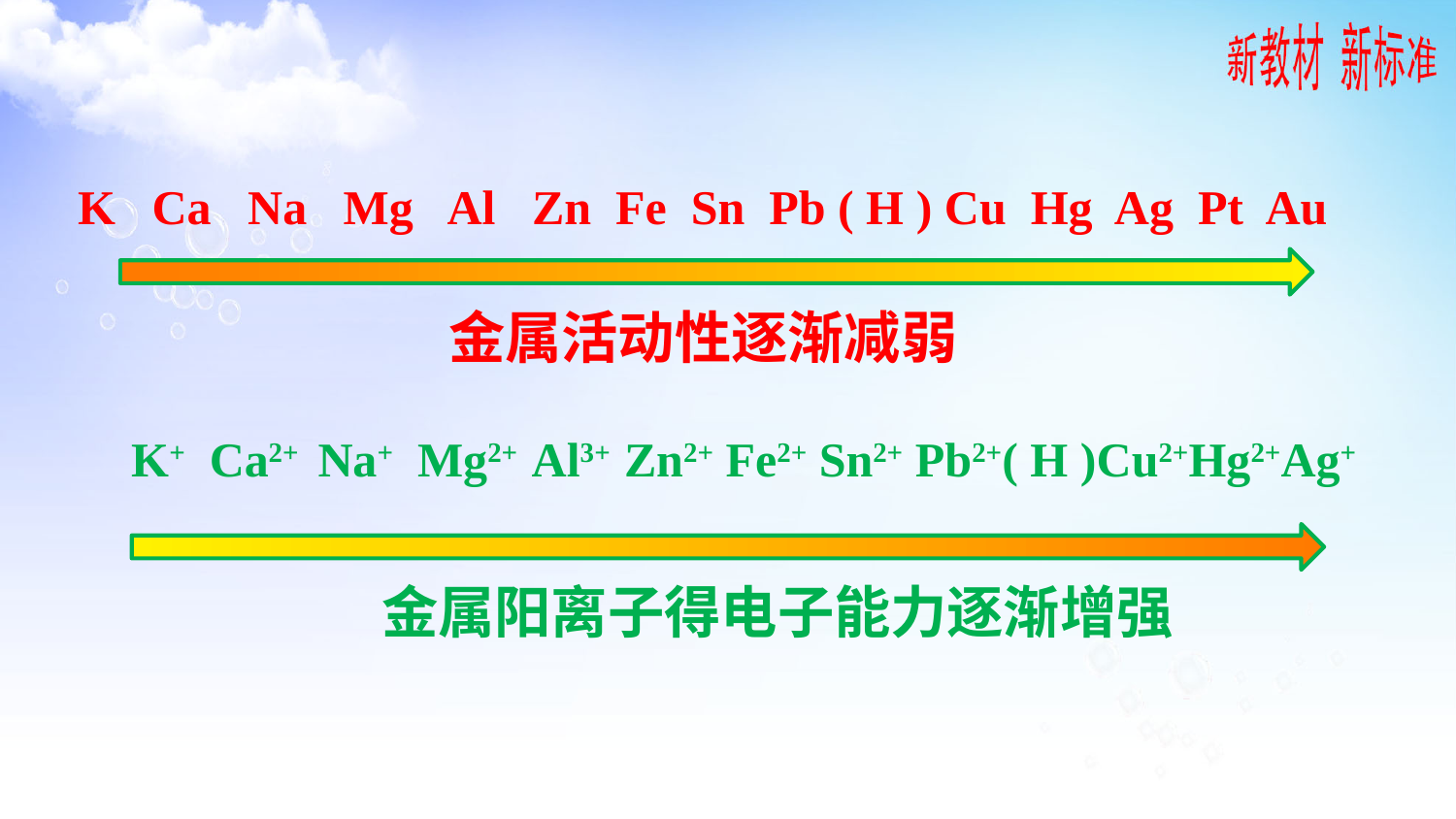

K   Ca   Na   Mg   Al   Zn  Fe  Sn  Pb ( H ) Cu  Hg  Ag  Pt  Au

金属活动性逐渐减弱
K+  Ca2+  Na+  Mg2+  Al3+  Zn2+ Fe2+ Sn2+ Pb2+( H )Cu2+Hg2+Ag+

金属阳离子得电子能力逐渐增强